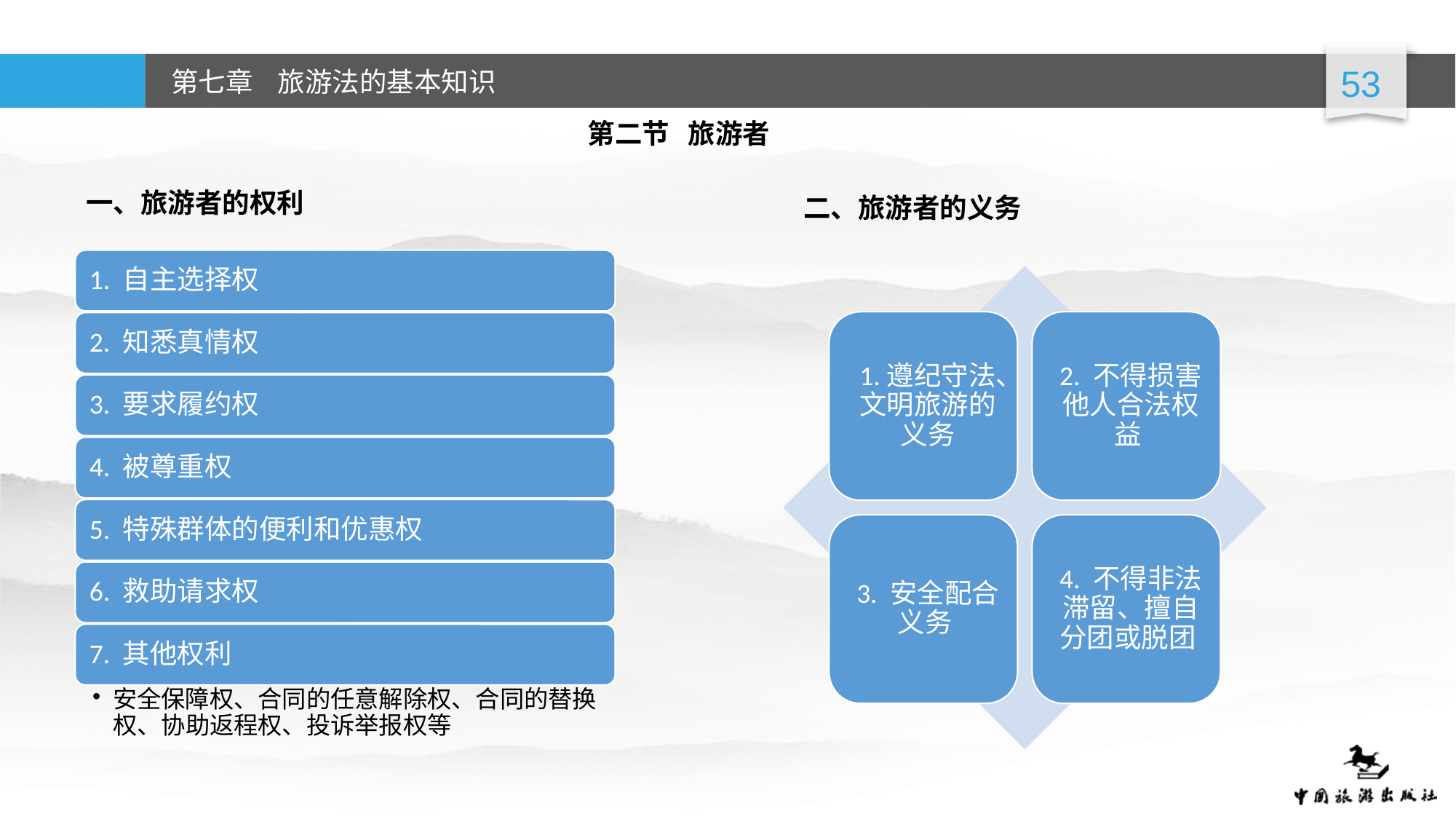

第二节   旅游者
一、旅游者的权利
二、旅游者的义务
1. 自主选择权
2. 知悉真情权
3. 要求履约权
4. 被尊重权
5. 特殊群体的便利和优惠权
6. 救助请求权
7. 其他权利
安全保障权、合同的任意解除权、合同的替换权、协助返程权、投诉举报权等
1.遵纪守法、文明旅游的义务
2. 不得损害他人合法权益
3. 安全配合义务
4. 不得非法滞留、擅自分团或脱团